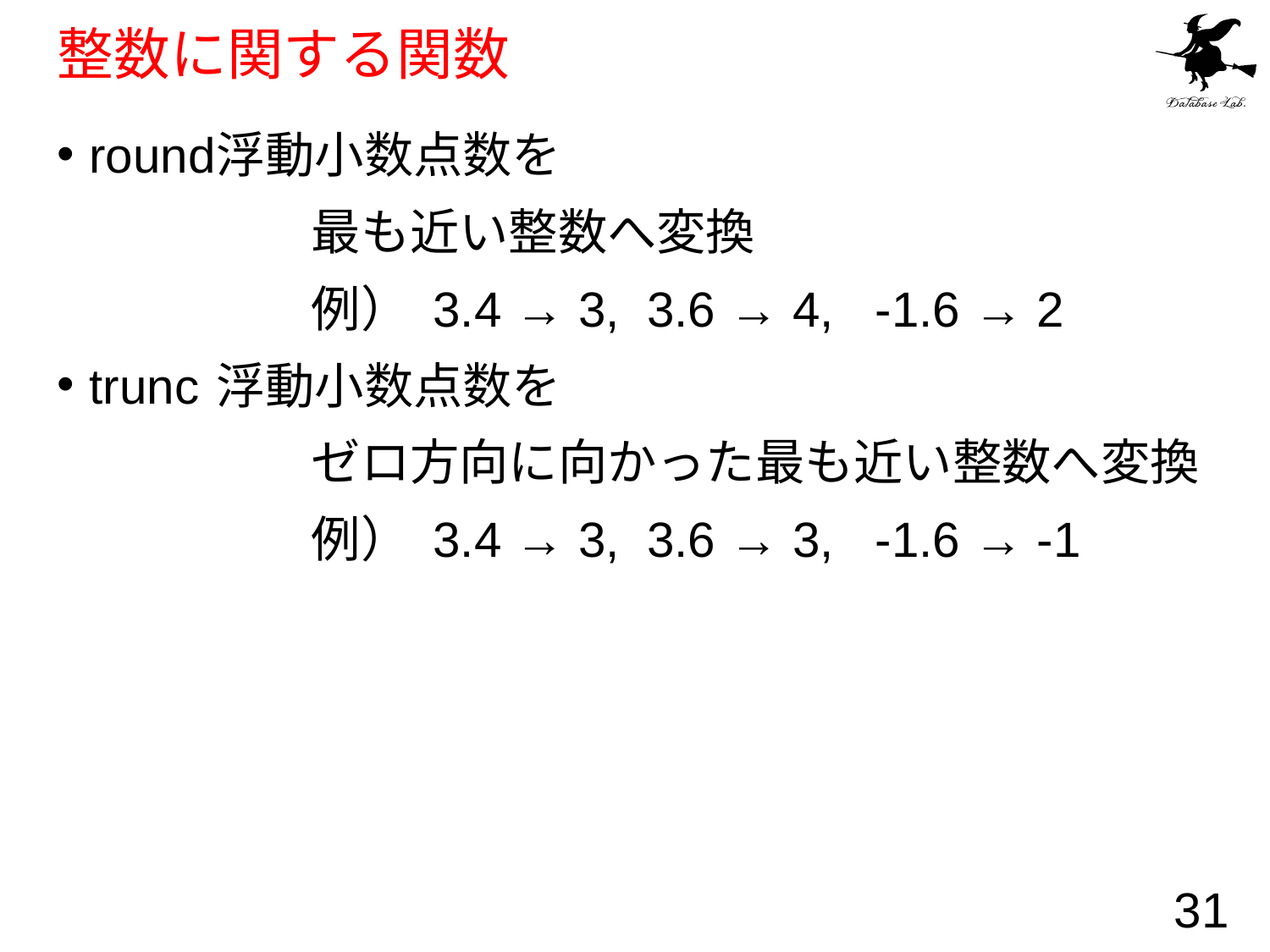

# 整数に関する関数
round	浮動小数点数を
		最も近い整数へ変換
		例） 3.4 → 3,  3.6 → 4,   -1.6 → 2
trunc	浮動小数点数を
		ゼロ方向に向かった最も近い整数へ変換
		例） 3.4 → 3,  3.6 → 3,   -1.6 → -1

31